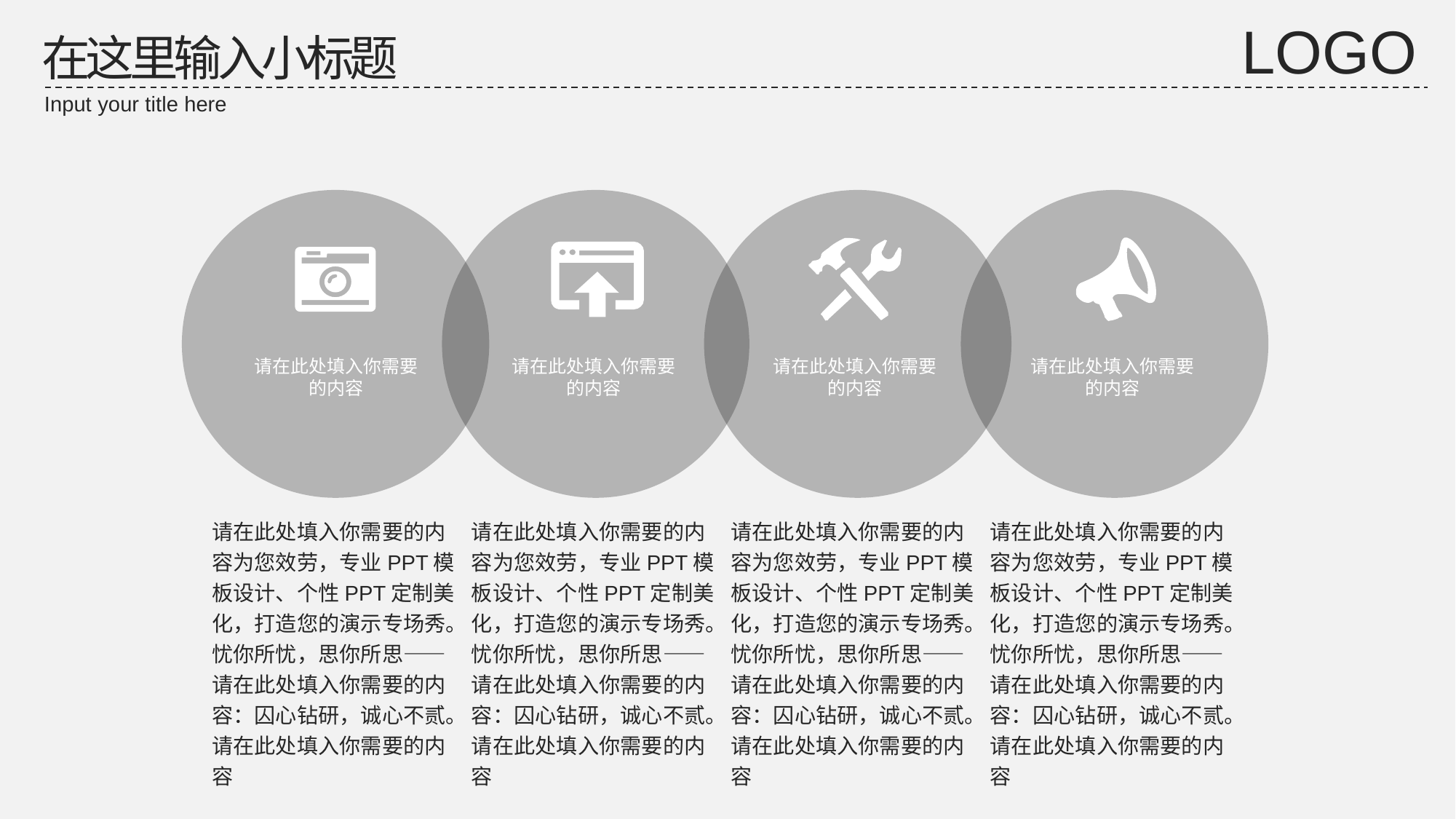

LOGO
在这里输入小标题
Input your title here

请在此处填入你需要的内容
请在此处填入你需要的内容
请在此处填入你需要的内容
请在此处填入你需要的内容
请在此处填入你需要的内容为您效劳，专业PPT模板设计、个性PPT定制美化，打造您的演示专场秀。忧你所忧，思你所思——请在此处填入你需要的内容：囚心钻研，诚心不贰。请在此处填入你需要的内容
请在此处填入你需要的内容为您效劳，专业PPT模板设计、个性PPT定制美化，打造您的演示专场秀。忧你所忧，思你所思——请在此处填入你需要的内容：囚心钻研，诚心不贰。请在此处填入你需要的内容
请在此处填入你需要的内容为您效劳，专业PPT模板设计、个性PPT定制美化，打造您的演示专场秀。忧你所忧，思你所思——请在此处填入你需要的内容：囚心钻研，诚心不贰。请在此处填入你需要的内容
请在此处填入你需要的内容为您效劳，专业PPT模板设计、个性PPT定制美化，打造您的演示专场秀。忧你所忧，思你所思——请在此处填入你需要的内容：囚心钻研，诚心不贰。请在此处填入你需要的内容